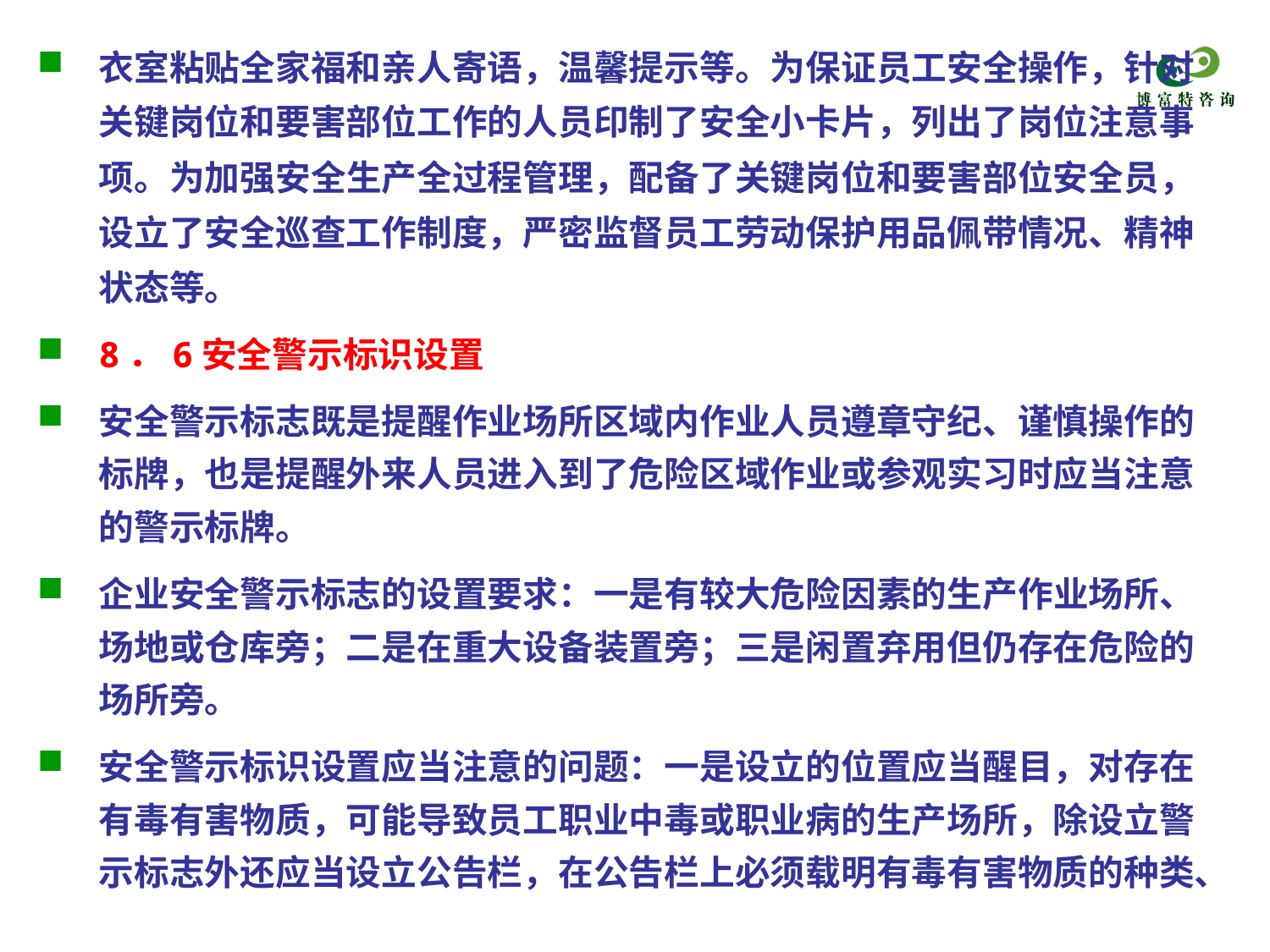

衣室粘贴全家福和亲人寄语，温馨提示等。为保证员工安全操作，针对关键岗位和要害部位工作的人员印制了安全小卡片，列出了岗位注意事项。为加强安全生产全过程管理，配备了关键岗位和要害部位安全员，设立了安全巡查工作制度，严密监督员工劳动保护用品佩带情况、精神状态等。
8．6安全警示标识设置
安全警示标志既是提醒作业场所区域内作业人员遵章守纪、谨慎操作的标牌，也是提醒外来人员进入到了危险区域作业或参观实习时应当注意的警示标牌。
企业安全警示标志的设置要求：一是有较大危险因素的生产作业场所、场地或仓库旁；二是在重大设备装置旁；三是闲置弃用但仍存在危险的场所旁。
安全警示标识设置应当注意的问题：一是设立的位置应当醒目，对存在有毒有害物质，可能导致员工职业中毒或职业病的生产场所，除设立警示标志外还应当设立公告栏，在公告栏上必须载明有毒有害物质的种类、